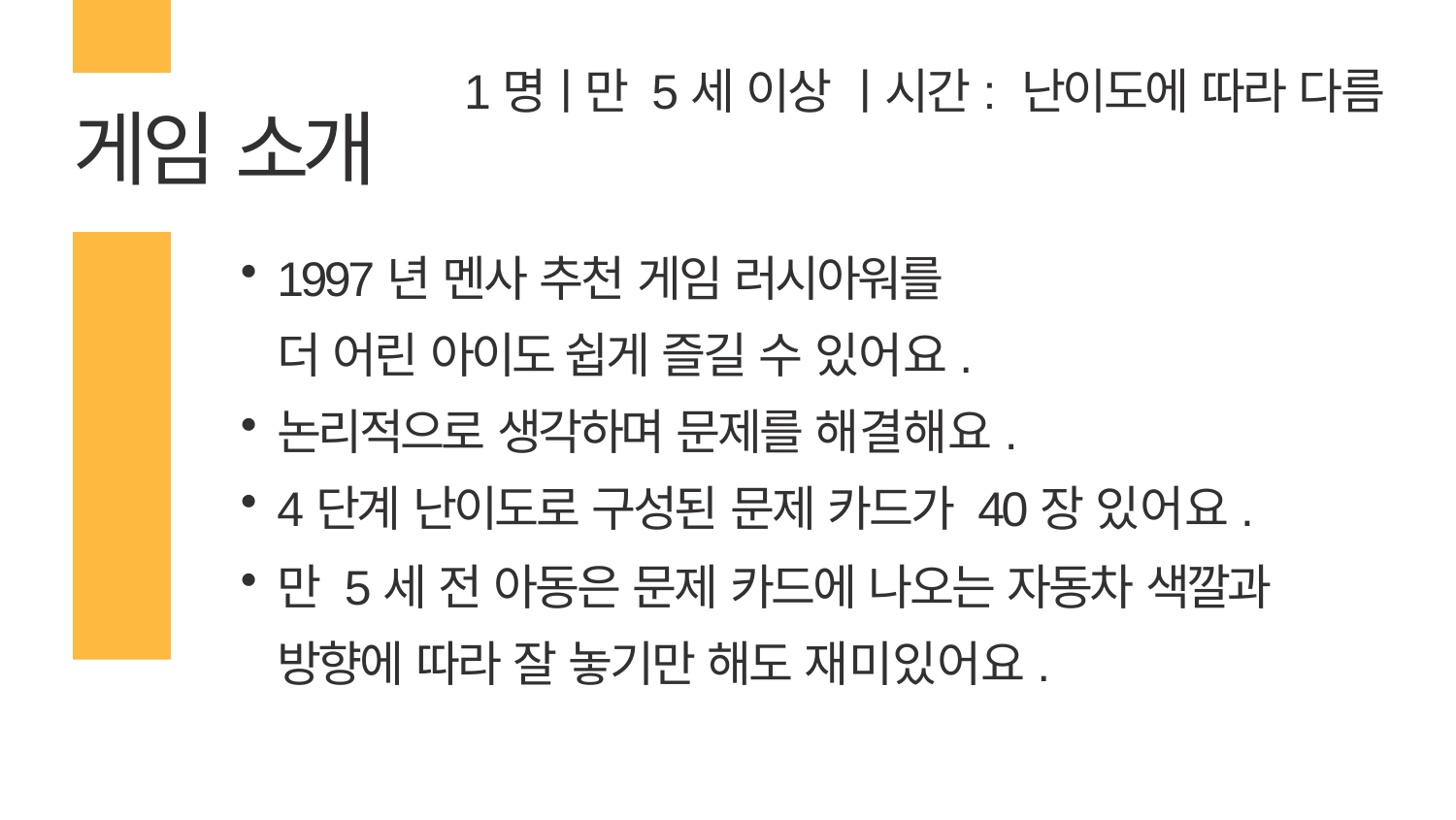

# 1명ㅣ만 5세 이상 ㅣ시간: 난이도에 따라 다름
게임 소개
1997년 멘사 추천 게임 러시아워를
더 어린 아이도 쉽게 즐길 수 있어요.
논리적으로 생각하며 문제를 해결해요.
4단계 난이도로 구성된 문제 카드가 40장 있어요.
만 5세 전 아동은 문제 카드에 나오는 자동차 색깔과
방향에 따라 잘 놓기만 해도 재미있어요.